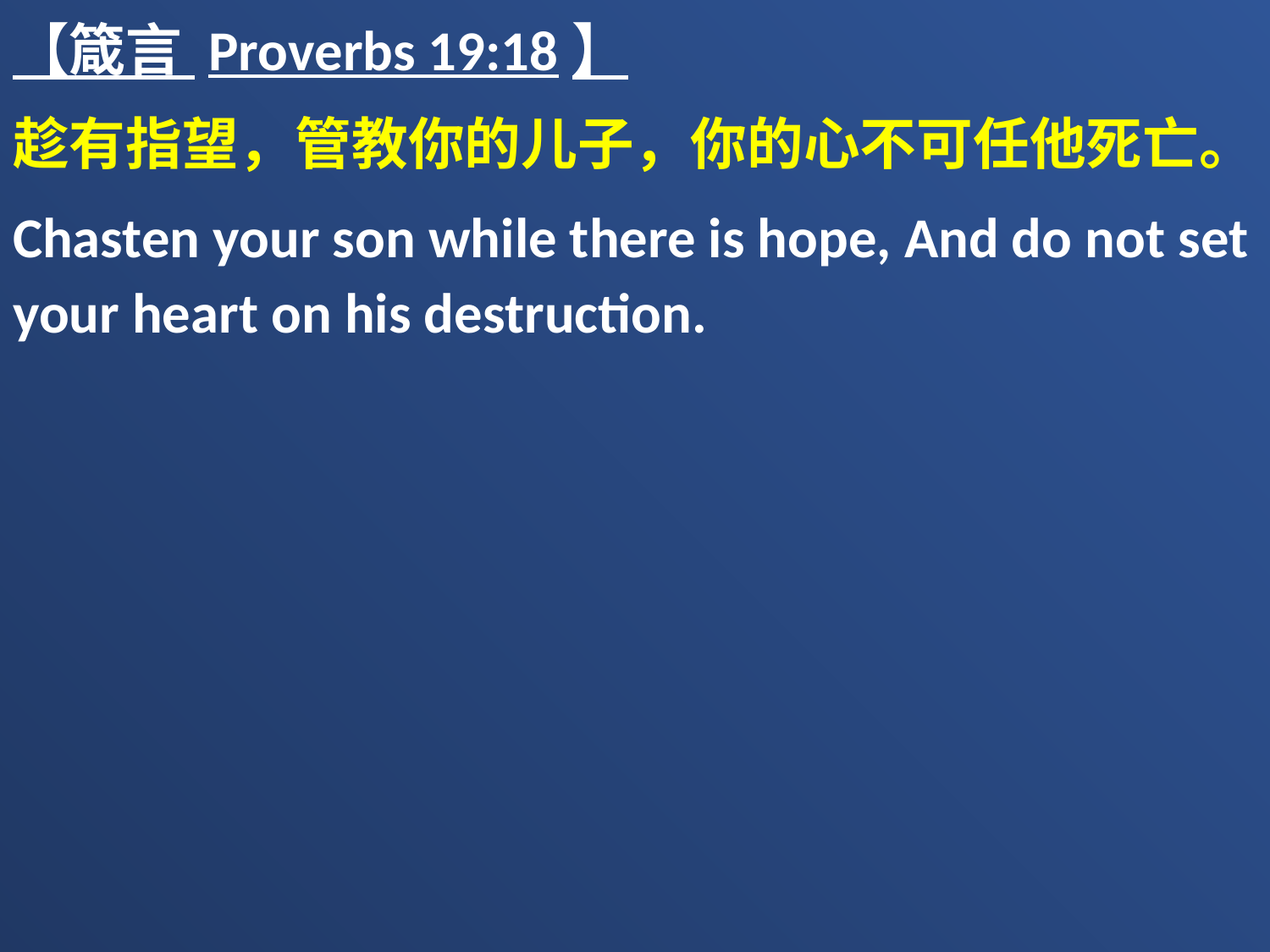

【箴言 Proverbs 19:18】
趁有指望，管教你的儿子，你的心不可任他死亡。
Chasten your son while there is hope, And do not set your heart on his destruction.